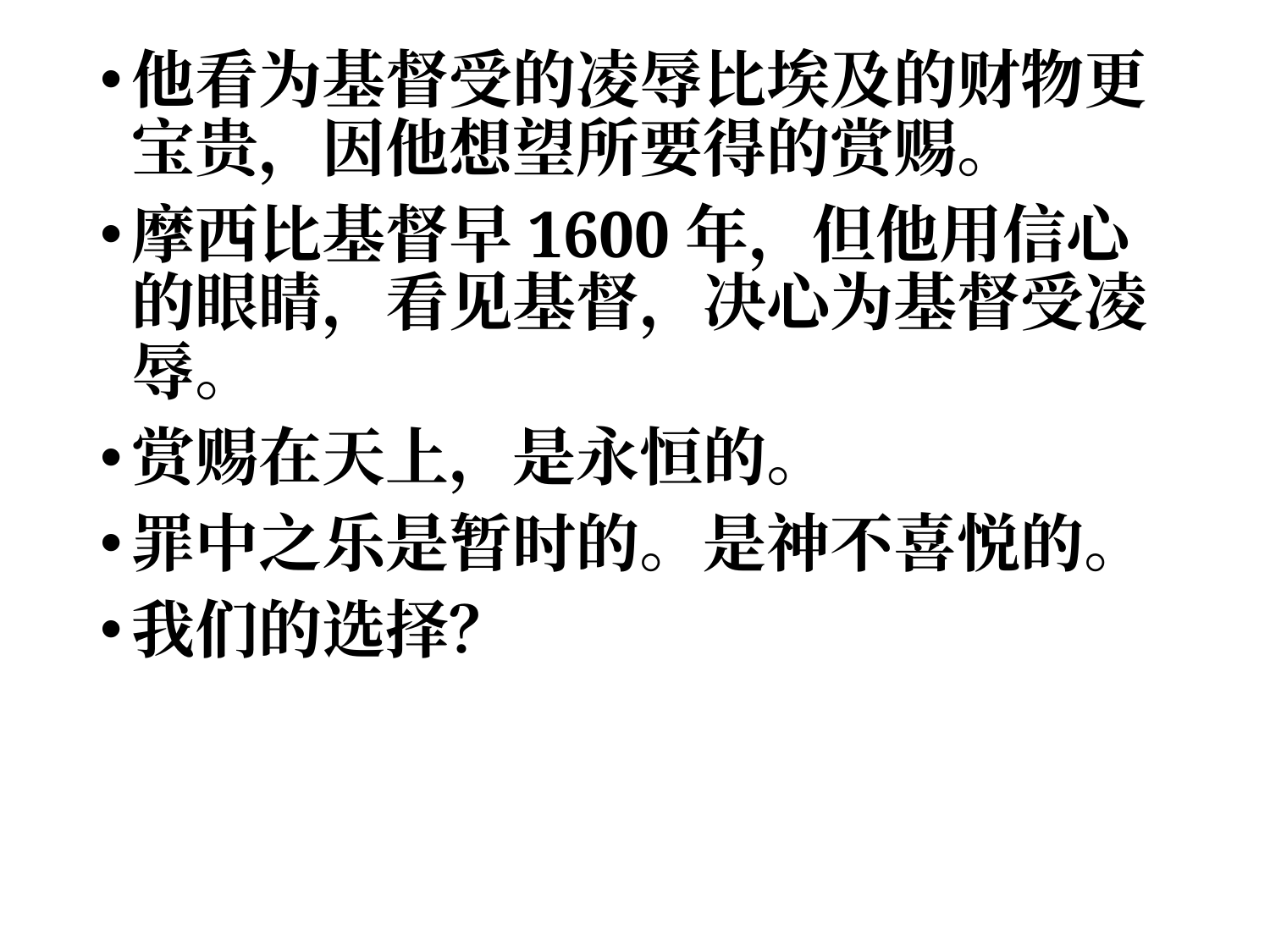

他看为基督受的凌辱比埃及的财物更宝贵，因他想望所要得的赏赐。
摩西比基督早1600年，但他用信心的眼睛，看见基督，决心为基督受凌辱。
赏赐在天上，是永恒的。
罪中之乐是暂时的。是神不喜悦的。
我们的选择？